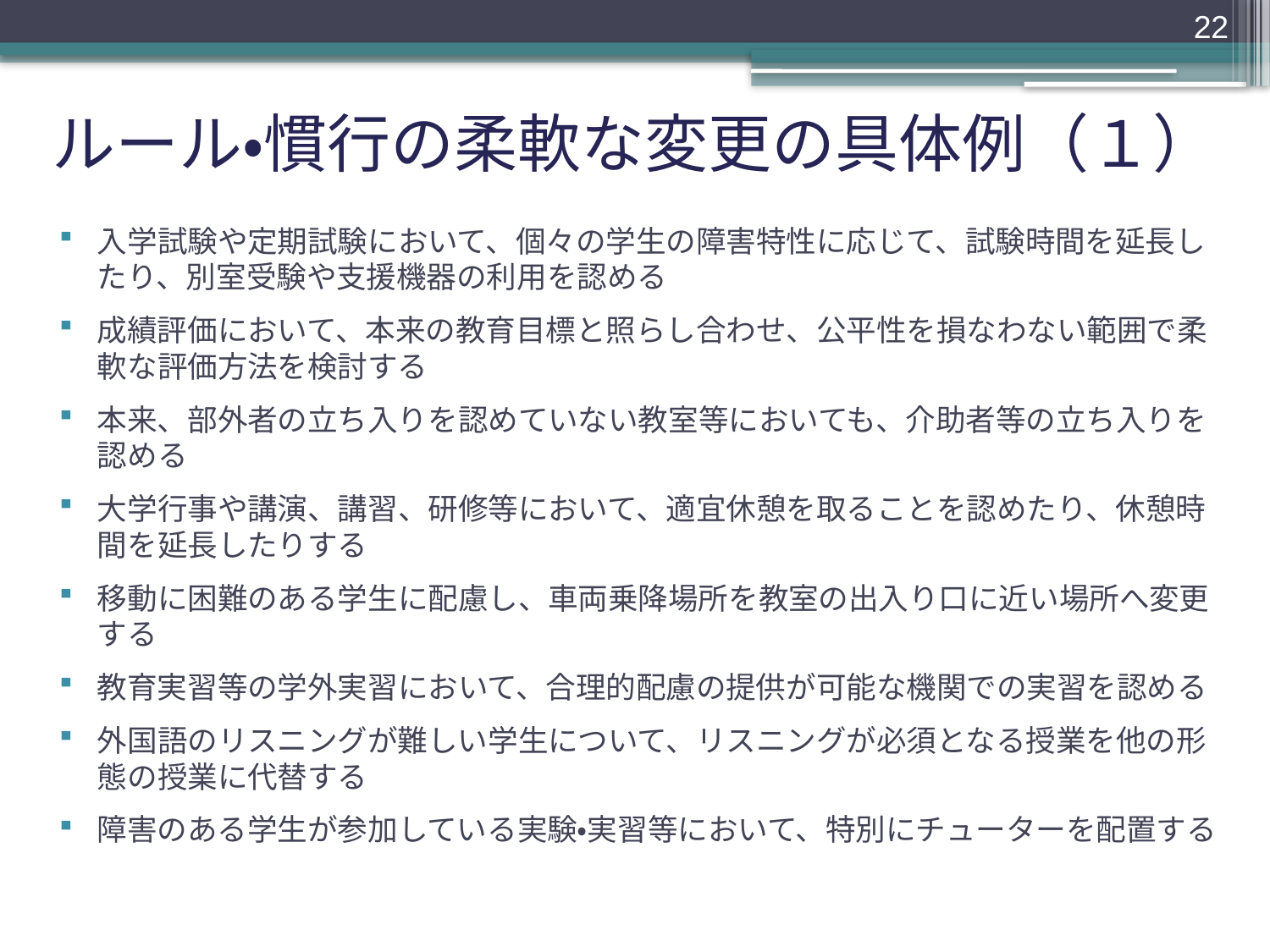

22
# ルール・慣行の柔軟な変更の具体例（１）
入学試験や定期試験において、個々の学生の障害特性に応じて、試験時間を延長したり、別室受験や支援機器の利用を認める
成績評価において、本来の教育目標と照らし合わせ、公平性を損なわない範囲で柔軟な評価方法を検討する
本来、部外者の立ち入りを認めていない教室等においても、介助者等の立ち入りを認める
大学行事や講演、講習、研修等において、適宜休憩を取ることを認めたり、休憩時間を延長したりする
移動に困難のある学生に配慮し、車両乗降場所を教室の出入り口に近い場所へ変更する
教育実習等の学外実習において、合理的配慮の提供が可能な機関での実習を認める
外国語のリスニングが難しい学生について、リスニングが必須となる授業を他の形態の授業に代替する
障害のある学生が参加している実験・実習等において、特別にチューターを配置する